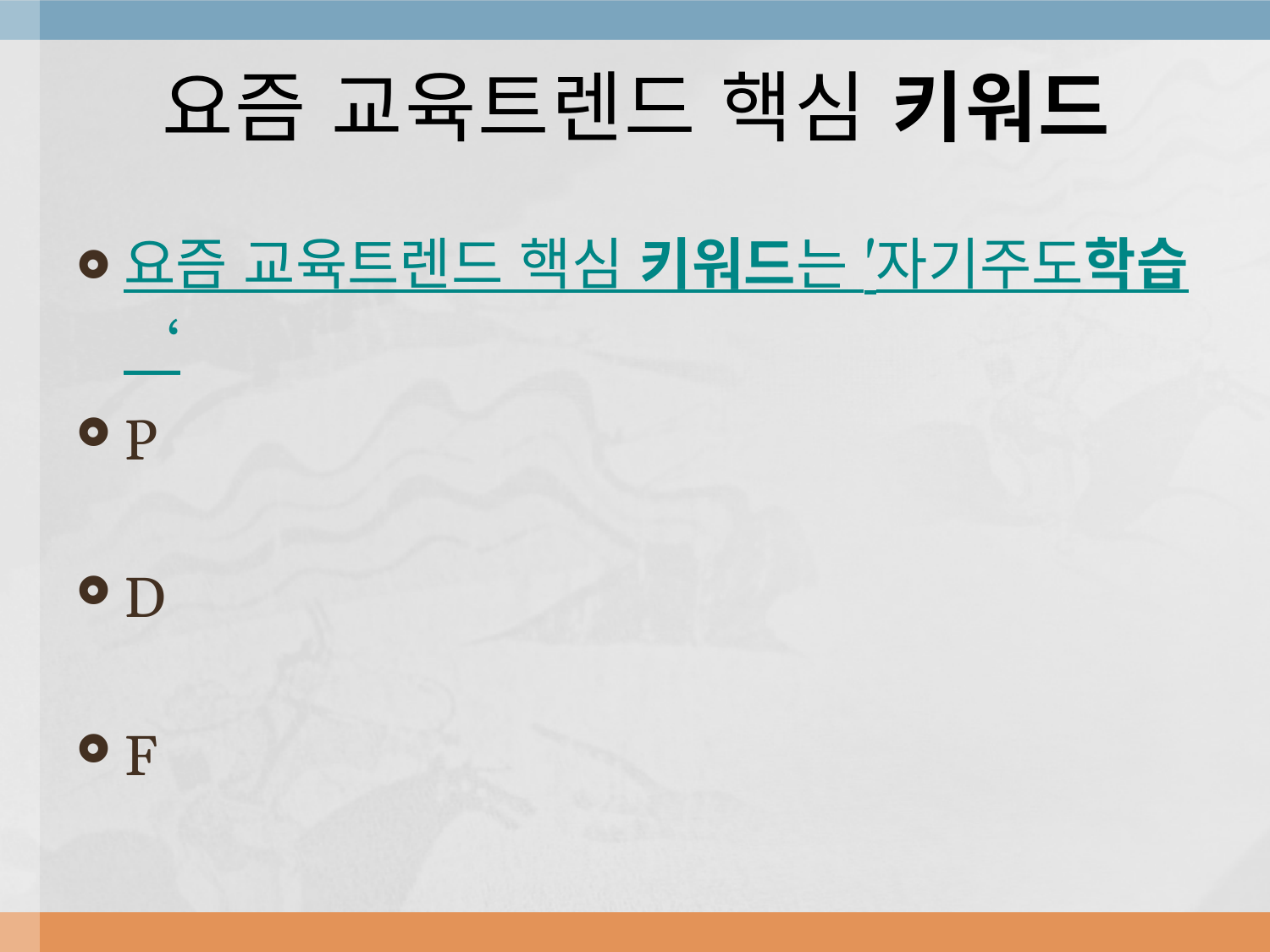

# 요즘 교육트렌드 핵심 키워드
요즘 교육트렌드 핵심 키워드는 '자기주도학습‘
P

D

F